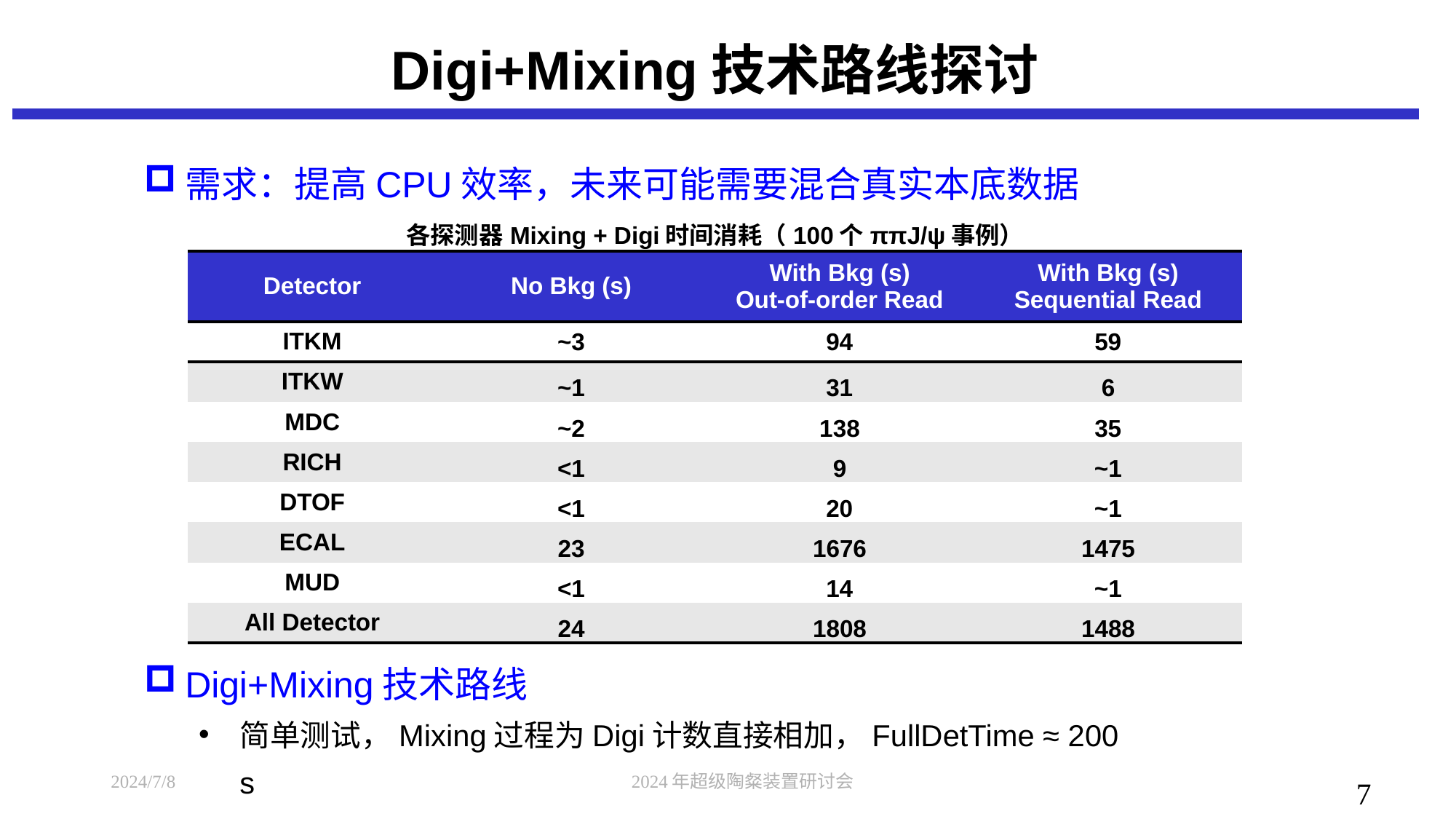

# Digi+Mixing技术路线探讨
需求：提高CPU效率，未来可能需要混合真实本底数据
| 各探测器Mixing + Digi时间消耗（100个ππJ/ψ事例） |  |  |  |
| --- | --- | --- | --- |
| Detector | No Bkg (s) | With Bkg (s) Out-of-order Read | With Bkg (s) Sequential Read |
| ITKM | ~3 | 94 | 59 |
| ITKW | ~1 | 31 | 6 |
| MDC | ~2 | 138 | 35 |
| RICH | <1 | 9 | ~1 |
| DTOF | <1 | 20 | ~1 |
| ECAL | 23 | 1676 | 1475 |
| MUD | <1 | 14 | ~1 |
| All Detector | 24 | 1808 | 1488 |
Digi+Mixing技术路线
简单测试，Mixing过程为Digi计数直接相加，FullDetTime ≈ 200 s
2024/7/8
2024年超级陶粲装置研讨会
7